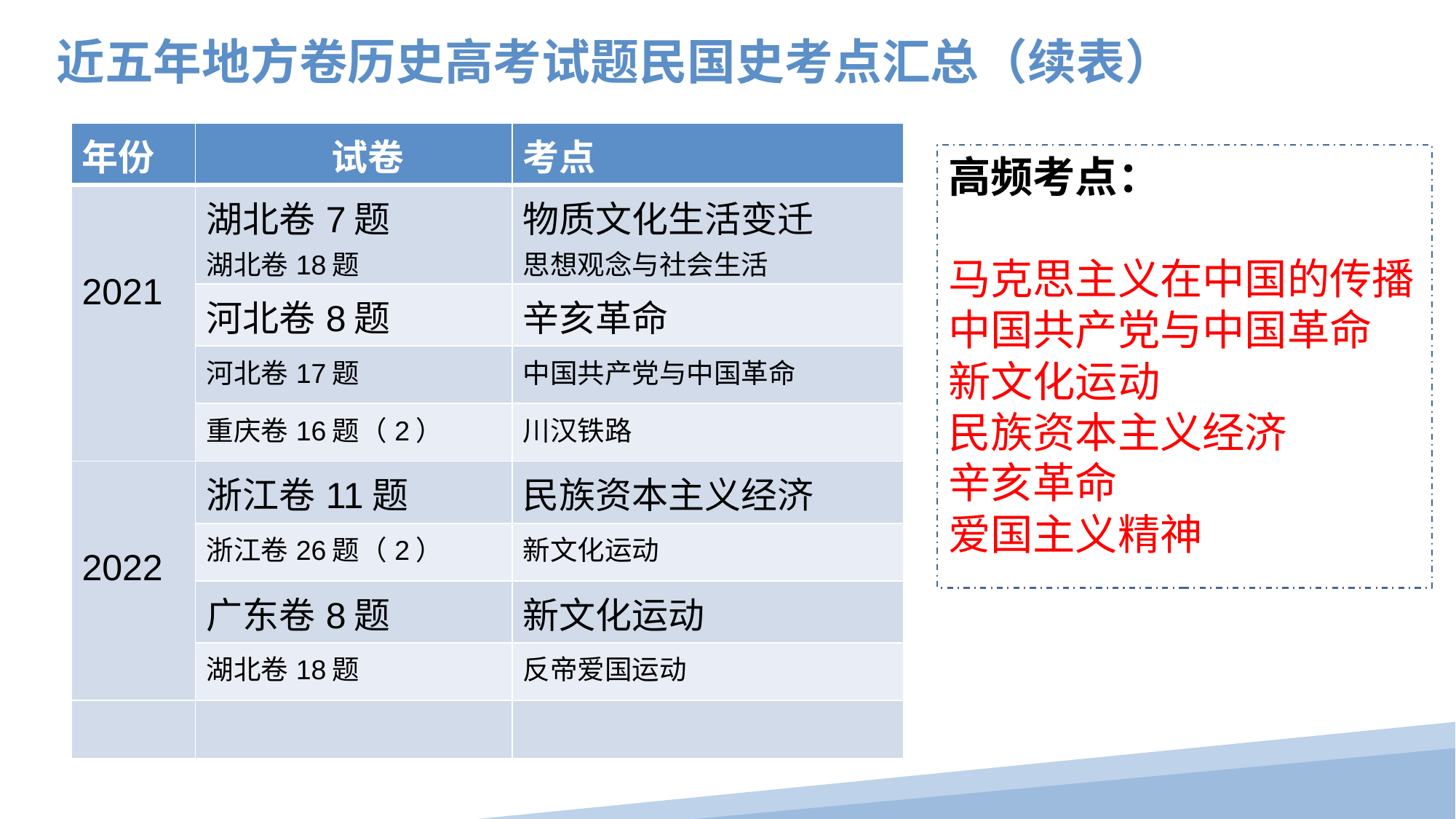

近五年地方卷历史高考试题民国史考点汇总（续表）
| 年份 | 试卷 | 考点 |
| --- | --- | --- |
| 2021 | 湖北卷7题 湖北卷18题 | 物质文化生活变迁 思想观念与社会生活 |
|  | 河北卷8题 | 辛亥革命 |
|  | 河北卷17题 | 中国共产党与中国革命 |
|  | 重庆卷16题（2） | 川汉铁路 |
| 2022 | 浙江卷11题 | 民族资本主义经济 |
|  | 浙江卷26题（2） | 新文化运动 |
|  | 广东卷8题 | 新文化运动 |
|  | 湖北卷18题 | 反帝爱国运动 |
|  |  |  |
高频考点：

马克思主义在中国的传播
中国共产党与中国革命
新文化运动
民族资本主义经济
辛亥革命
爱国主义精神

26